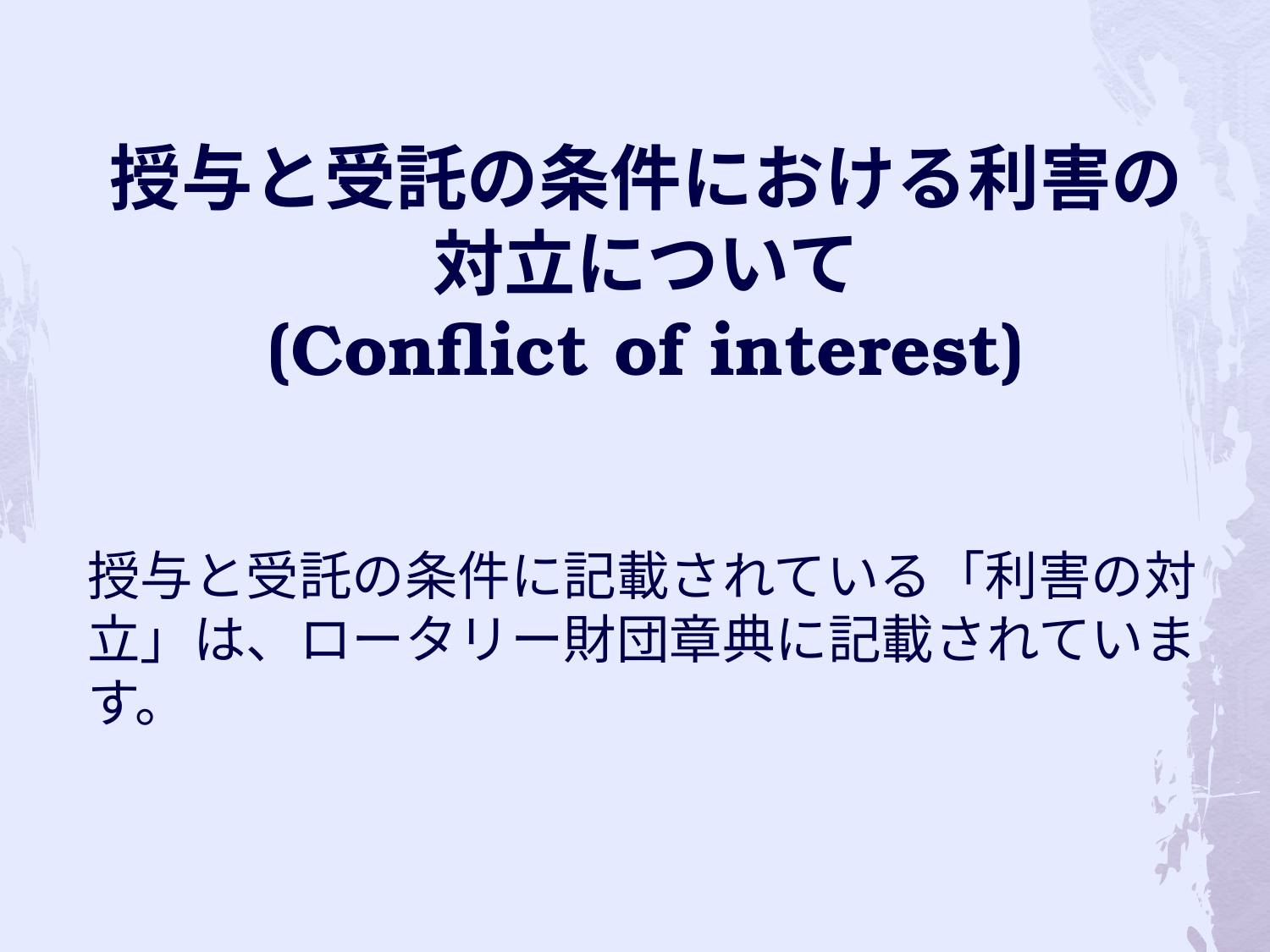

# 授与と受託の条件における利害の対立について (Conflict of interest)
授与と受託の条件に記載されている「利害の対立」は、ロータリー財団章典に記載されています。